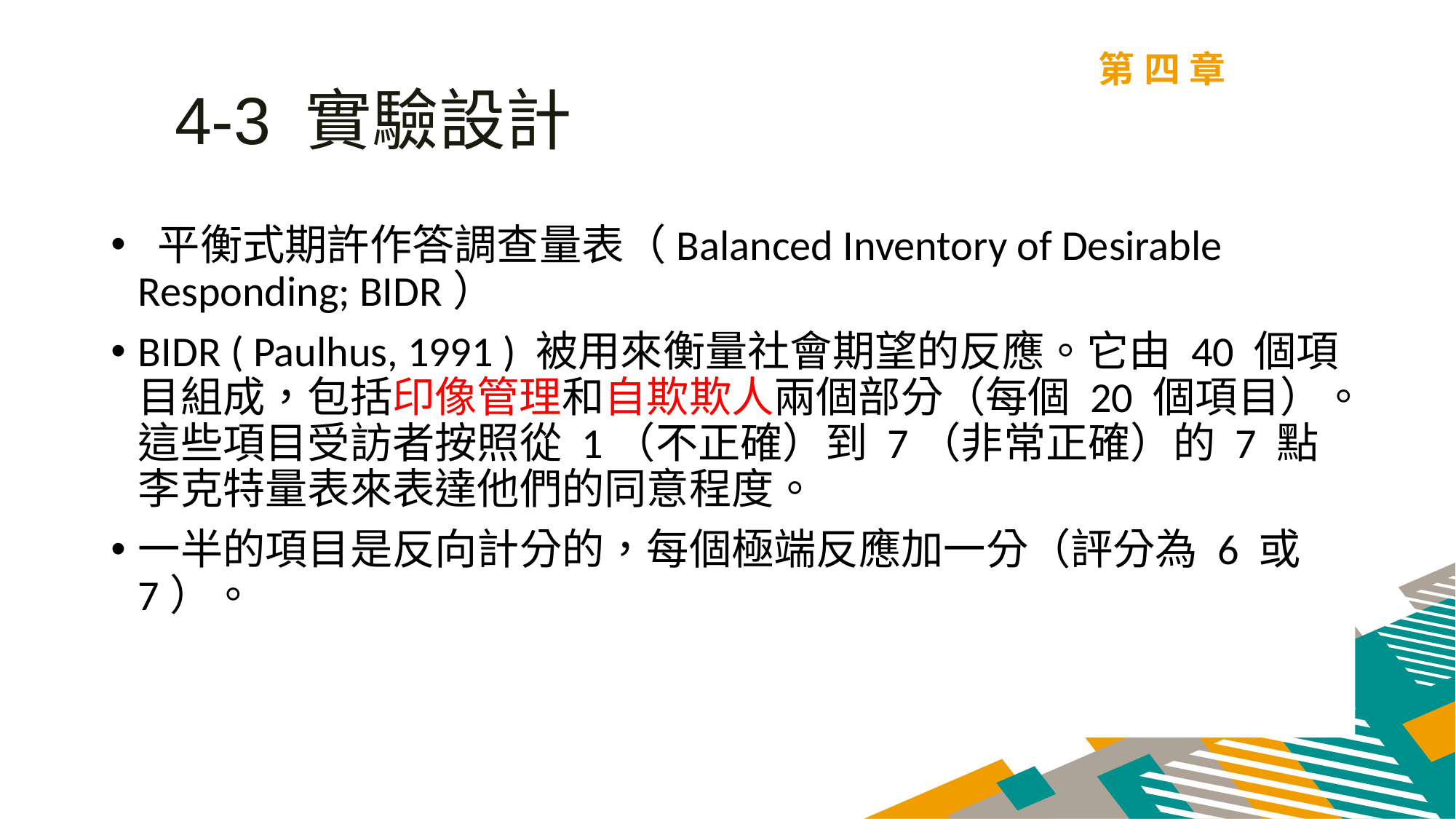

第四章
4-3 實驗設計
 平衡式期許作答調查量表（Balanced Inventory of Desirable Responding; BIDR）
BIDR ( Paulhus, 1991 ) 被用來衡量社會期望的反應。它由 40 個項目組成，包括印像管理和自欺欺人兩個部分（每個 20 個項目）。這些項目受訪者按照從 1（不正確）到 7（非常正確）的 7 點李克特量表來表達他們的同意程度。
一半的項目是反向計分的，每個極端反應加一分（評分為 6 或 7）。